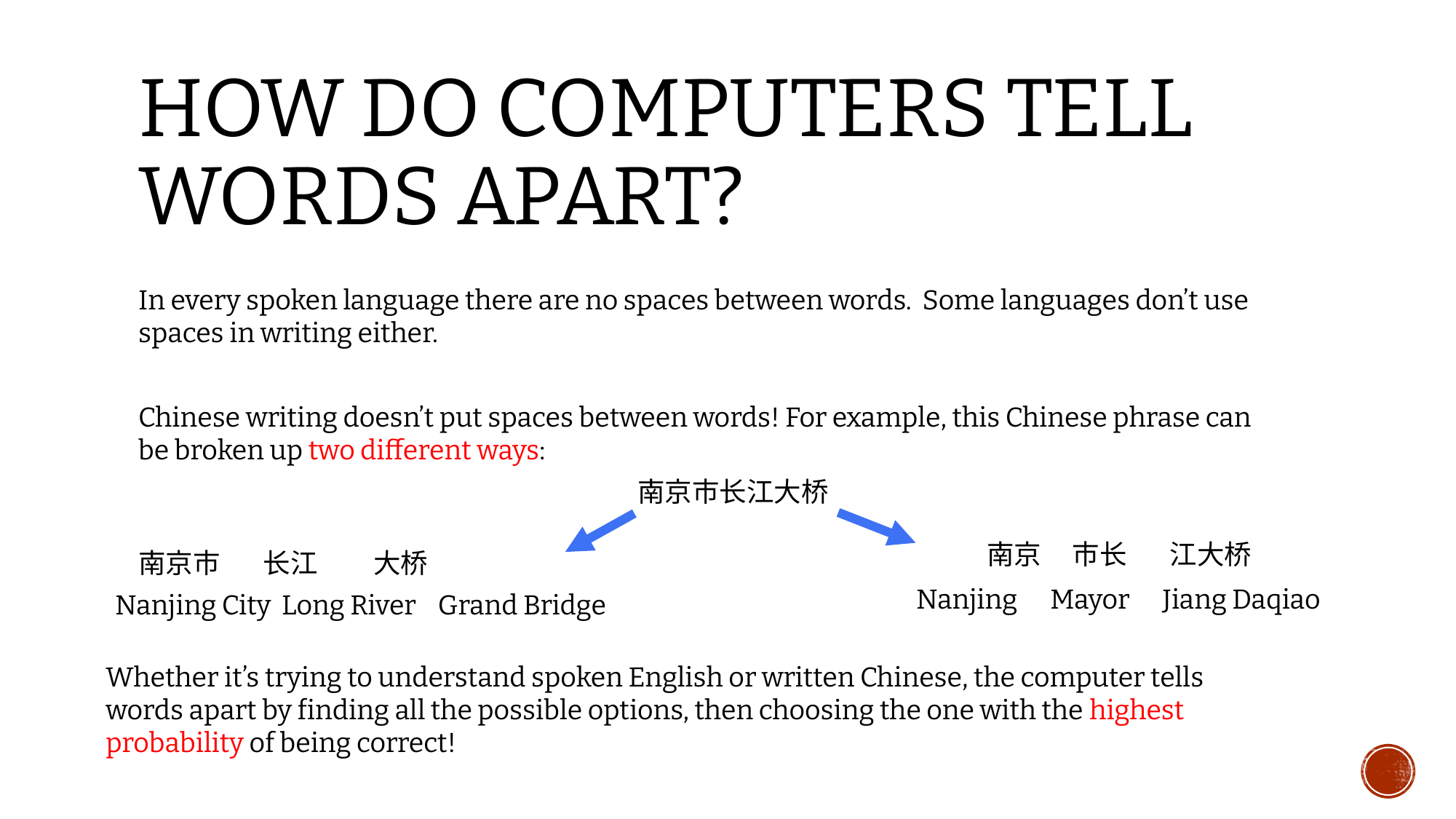

# How do computers tell words apart?
In every spoken language there are no spaces between words.  Some languages don’t use spaces in writing either.
Chinese writing doesn’t put spaces between words! For example, this Chinese phrase can be broken up two different ways:
南京市长江大桥
南京     市长       江大桥
南京市       长江         大桥
Nanjing      Mayor      Jiang Daqiao
Nanjing City  Long River    Grand Bridge
Whether it’s trying to understand spoken English or written Chinese, the computer tells words apart by finding all the possible options, then choosing the one with the highest probability of being correct!